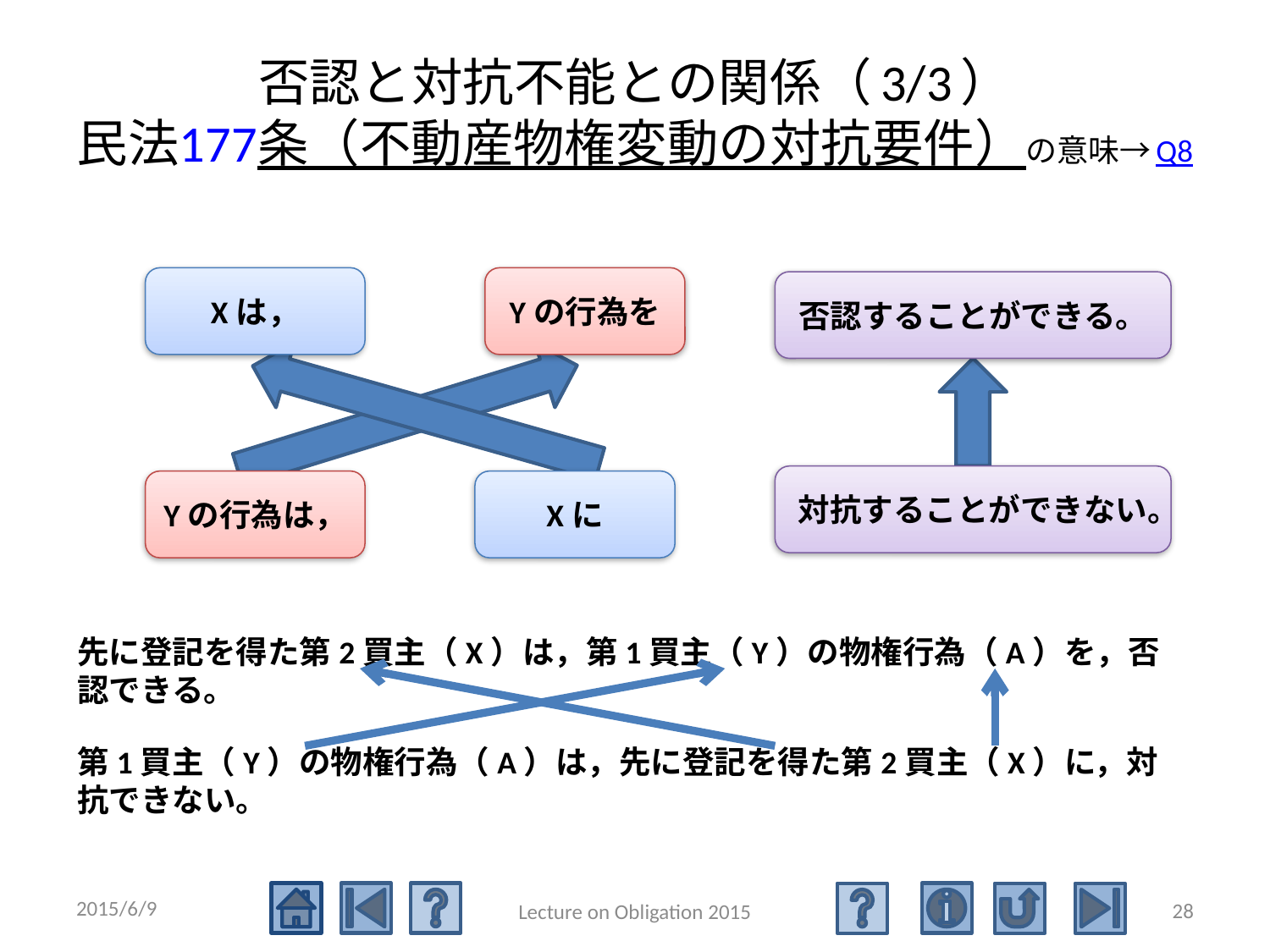

# 否認と対抗不能との関係（3/3） 民法177条（不動産物権変動の対抗要件）の意味→Q8

Xは，
Yの行為を
否認することができる。

対抗することができない。
Yの行為は，
Xに
先に登記を得た第2買主（X）は，第1買主（Y）の物権行為（A）を，否認できる。
第1買主（Y）の物権行為（A）は，先に登記を得た第2買主（X）に，対抗できない。
2015/6/9
28
Lecture on Obligation 2015